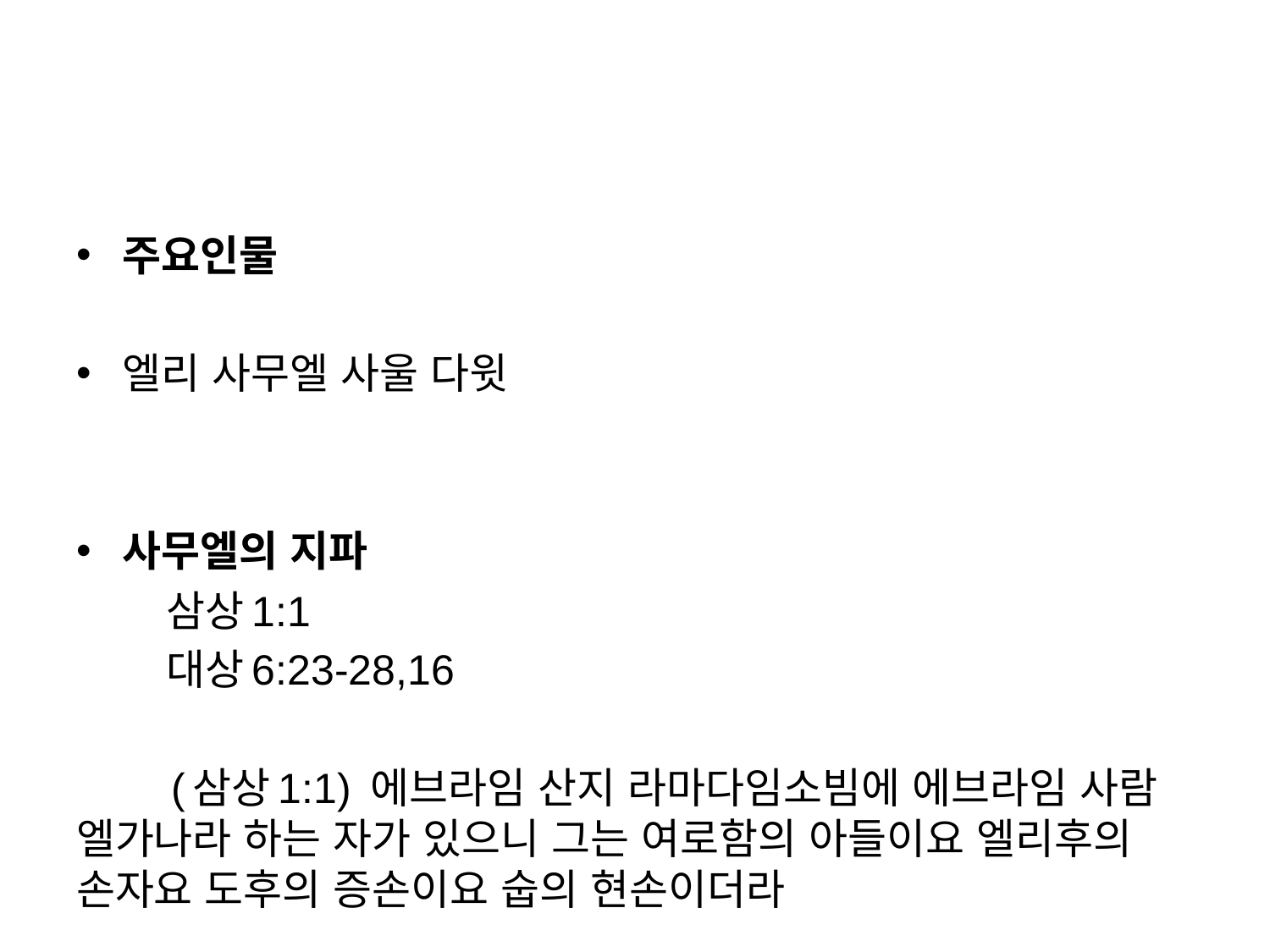

#
주요인물

엘리 사무엘 사울 다윗

사무엘의 지파
       삼상1:1
       대상6:23-28,16

        (삼상1:1) 에브라임 산지 라마다임소빔에 에브라임 사람 엘가나라 하는 자가 있으니 그는 여로함의 아들이요 엘리후의 손자요 도후의 증손이요 숩의 현손이더라